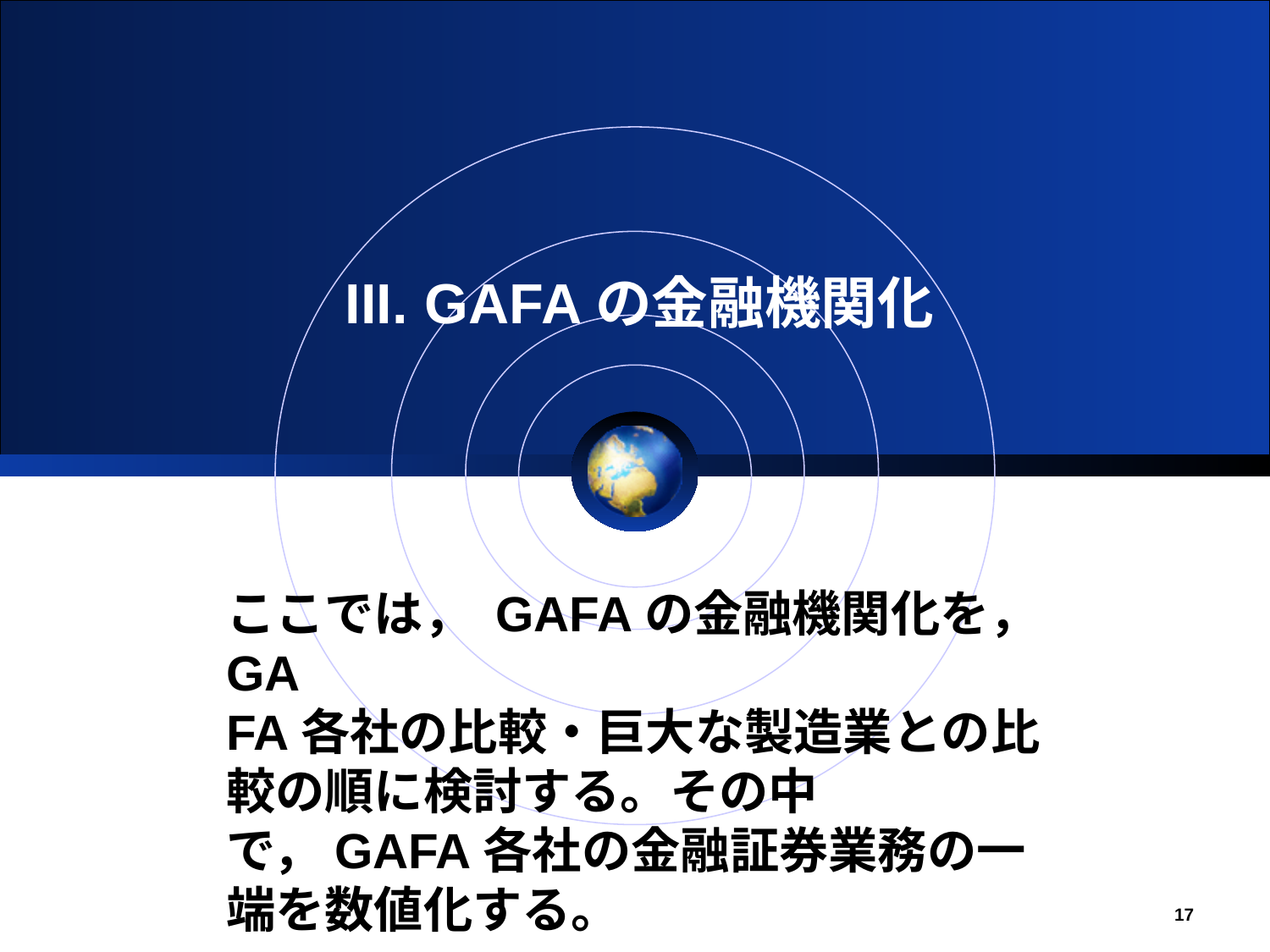

# GAFAの金融機関化
ここでは， GAFAの金融機関化を，GA
FA各社の比較・巨大な製造業との比較の順に検討する。その中で，GAFA各社の金融証券業務の一端を数値化する。
17